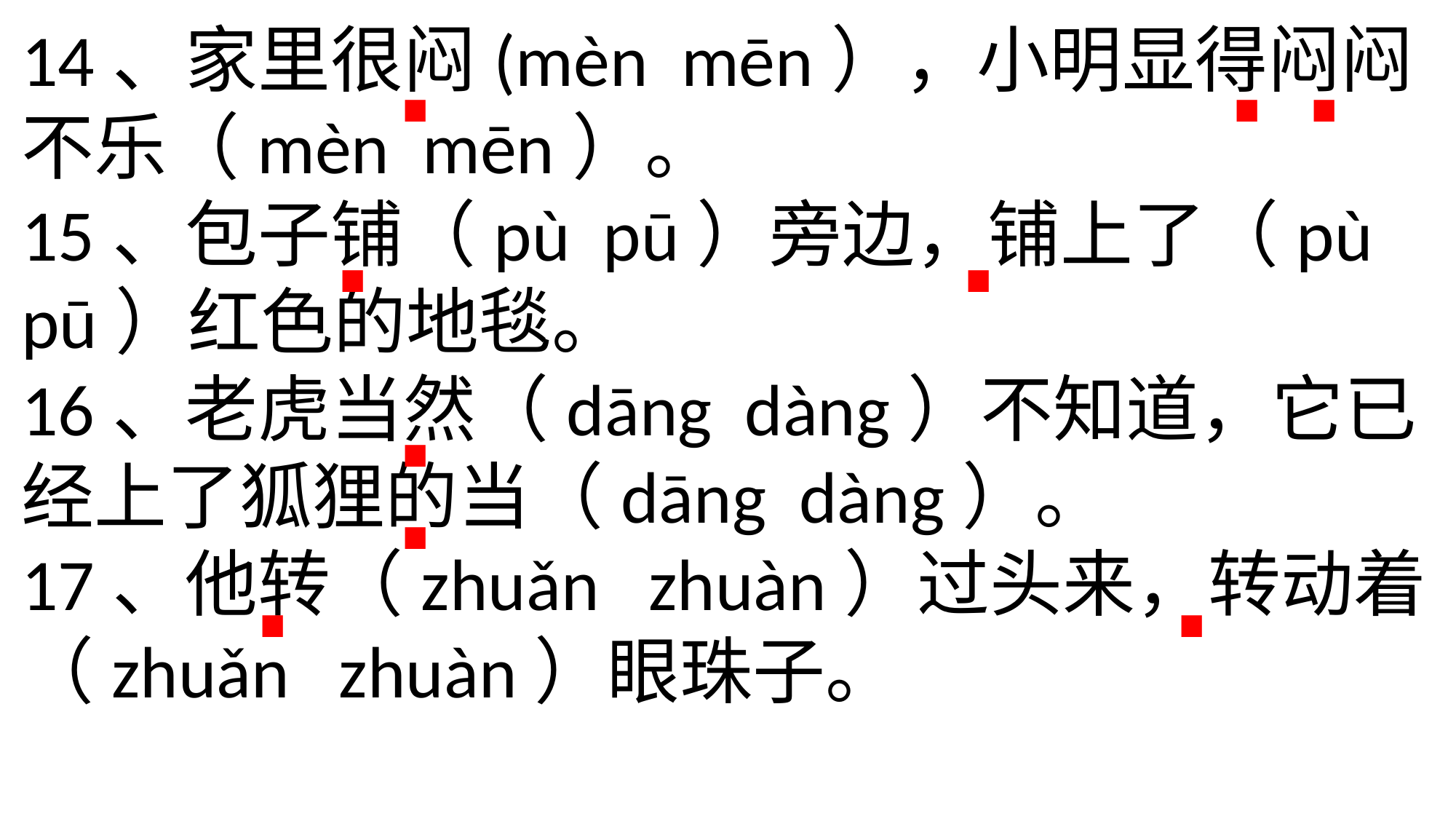

.
.
.
14、家里很闷(mèn  mēn），小明显得闷闷不乐（mèn  mēn）。
15、包子铺（pù  pū）旁边，铺上了（pù  pū）红色的地毯。
16、老虎当然（dāng  dàng）不知道，它已经上了狐狸的当（dāng  dàng）。
17、他转（zhuǎn   zhuàn）过头来，转动着（zhuǎn   zhuàn）眼珠子。
.
.
.
.
.
.